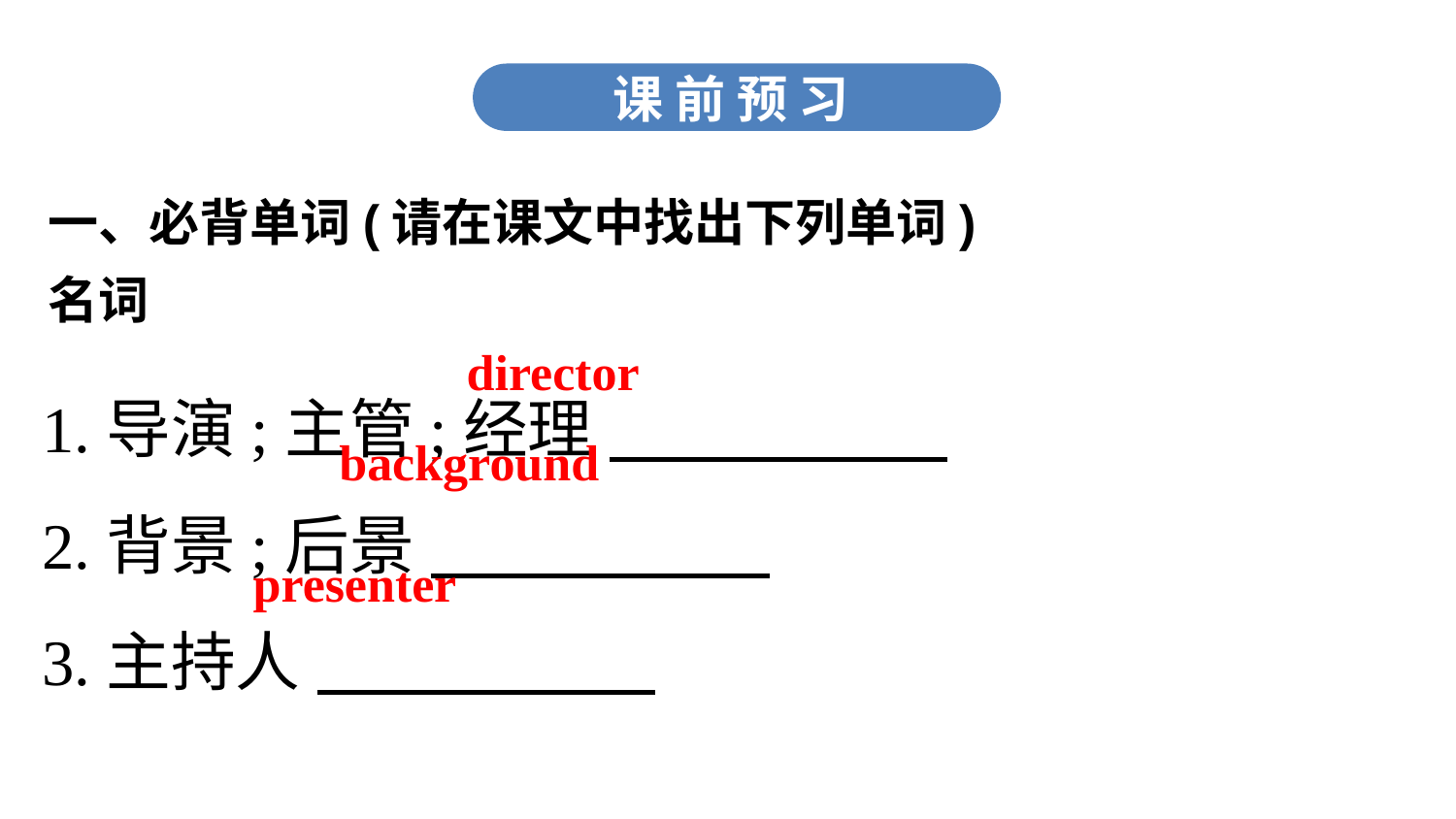

课 前 预 习
一、必背单词(请在课文中找出下列单词)
名词
1.导演;主管;经理
2.背景;后景
3.主持人
director
background
presenter